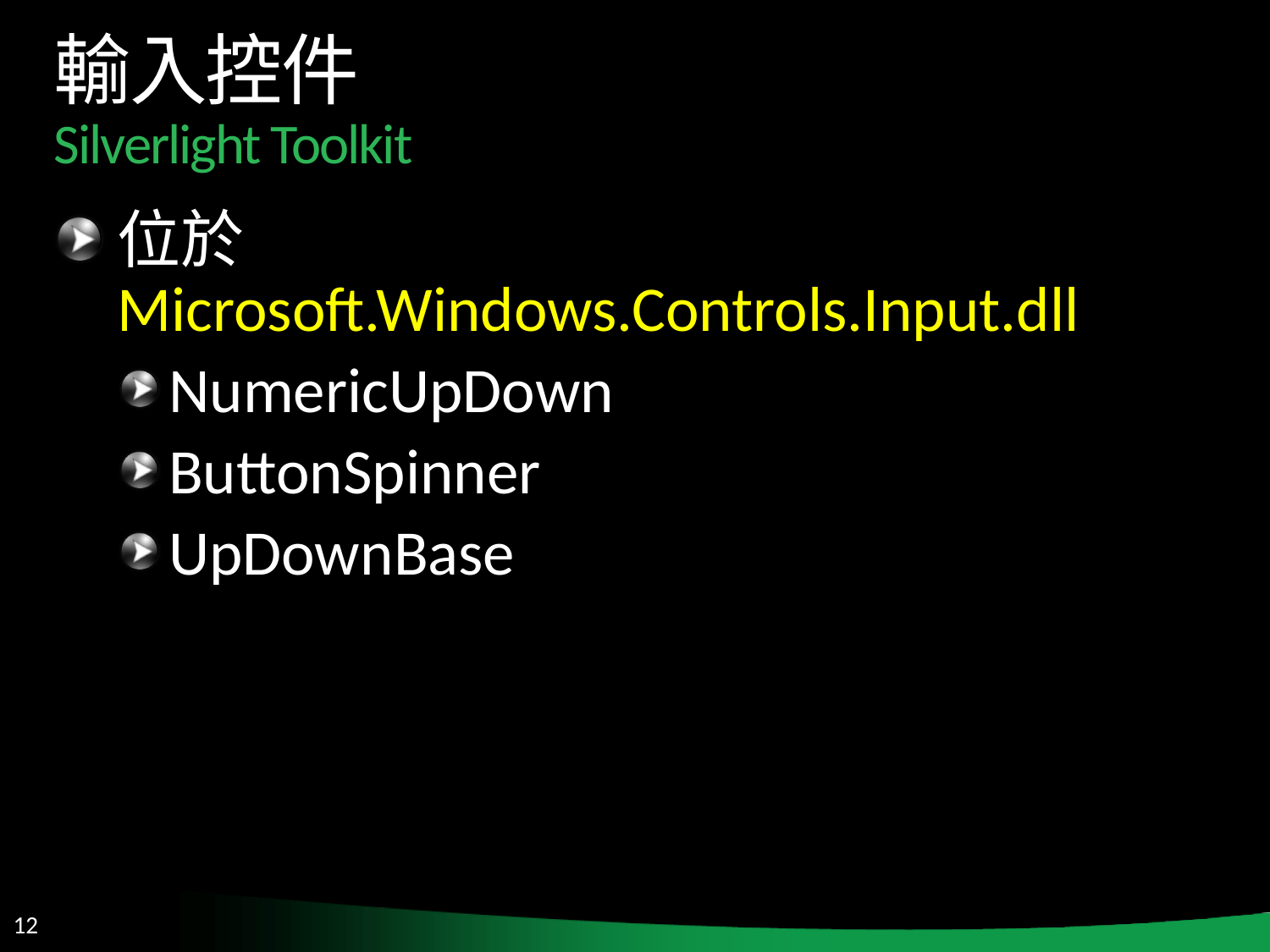

# 輸入控件 Silverlight Toolkit
位於Microsoft.Windows.Controls.Input.dll
NumericUpDown
ButtonSpinner
UpDownBase